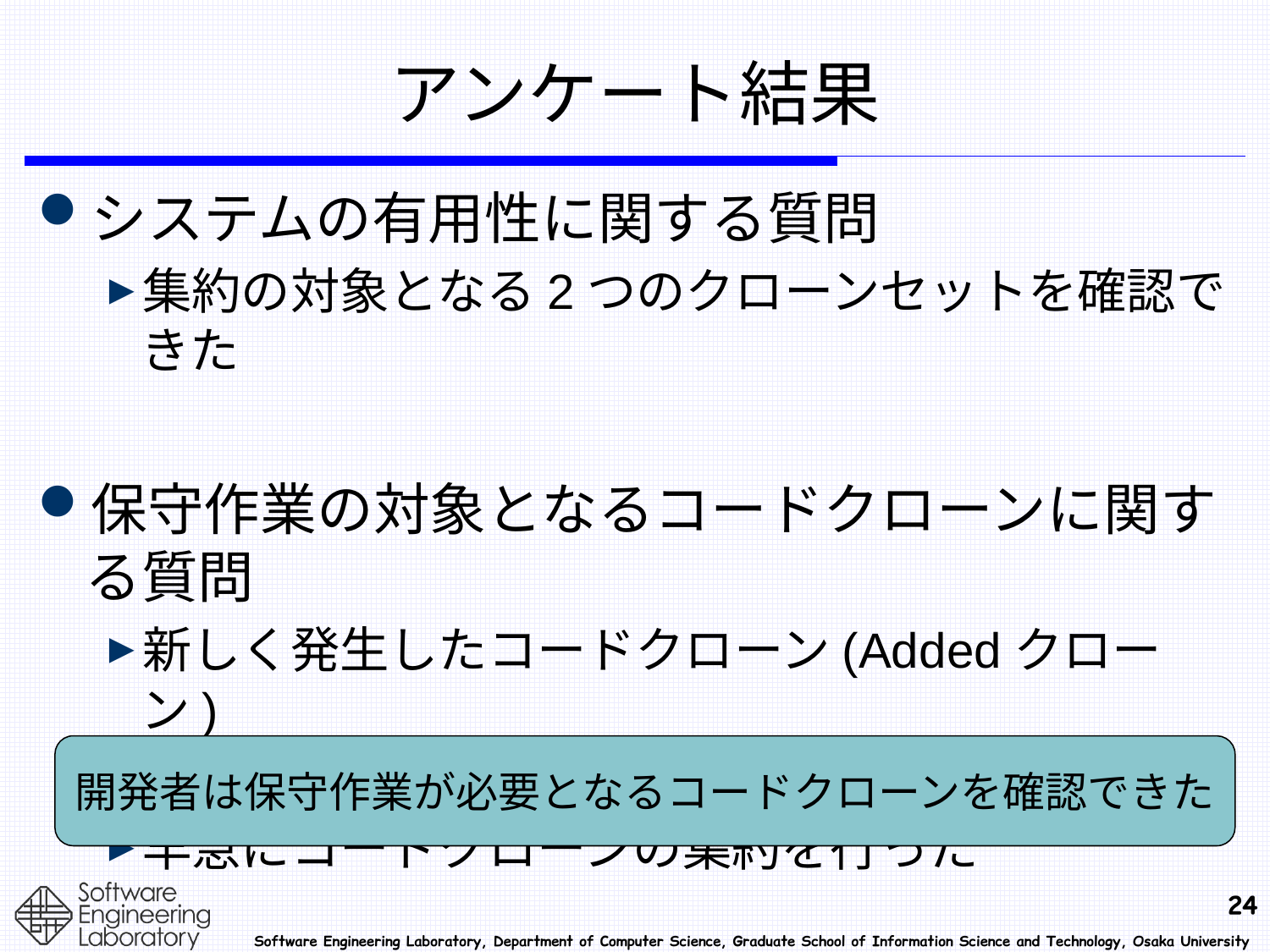

# アンケート結果
システムの有用性に関する質問
集約の対象となる2つのクローンセットを確認できた

保守作業の対象となるコードクローンに関する質問
新しく発生したコードクローン(Addedクローン)
本システムの出力により存在を把握できた
早急にコードクローンの集約を行った

開発者は保守作業が必要となるコードクローンを確認できた